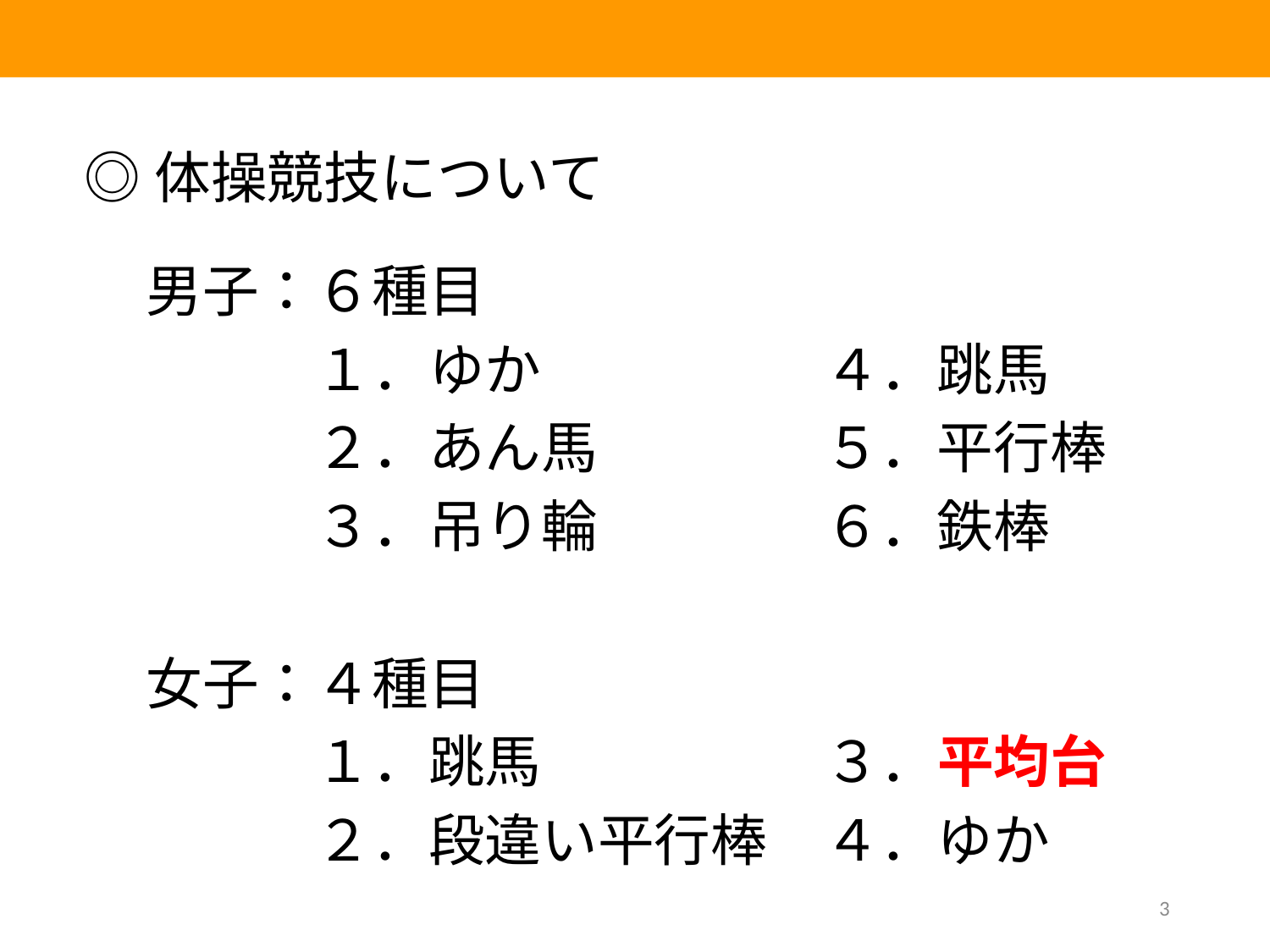

# ◎体操競技について
男子：６種目
　　　１．ゆか　　　　　４．跳馬
　　　２．あん馬　　　　５．平行棒
　　　３．吊り輪　　　　６．鉄棒

女子：４種目
　　　１．跳馬　　　　　３．平均台
　　　２．段違い平行棒　４．ゆか
3